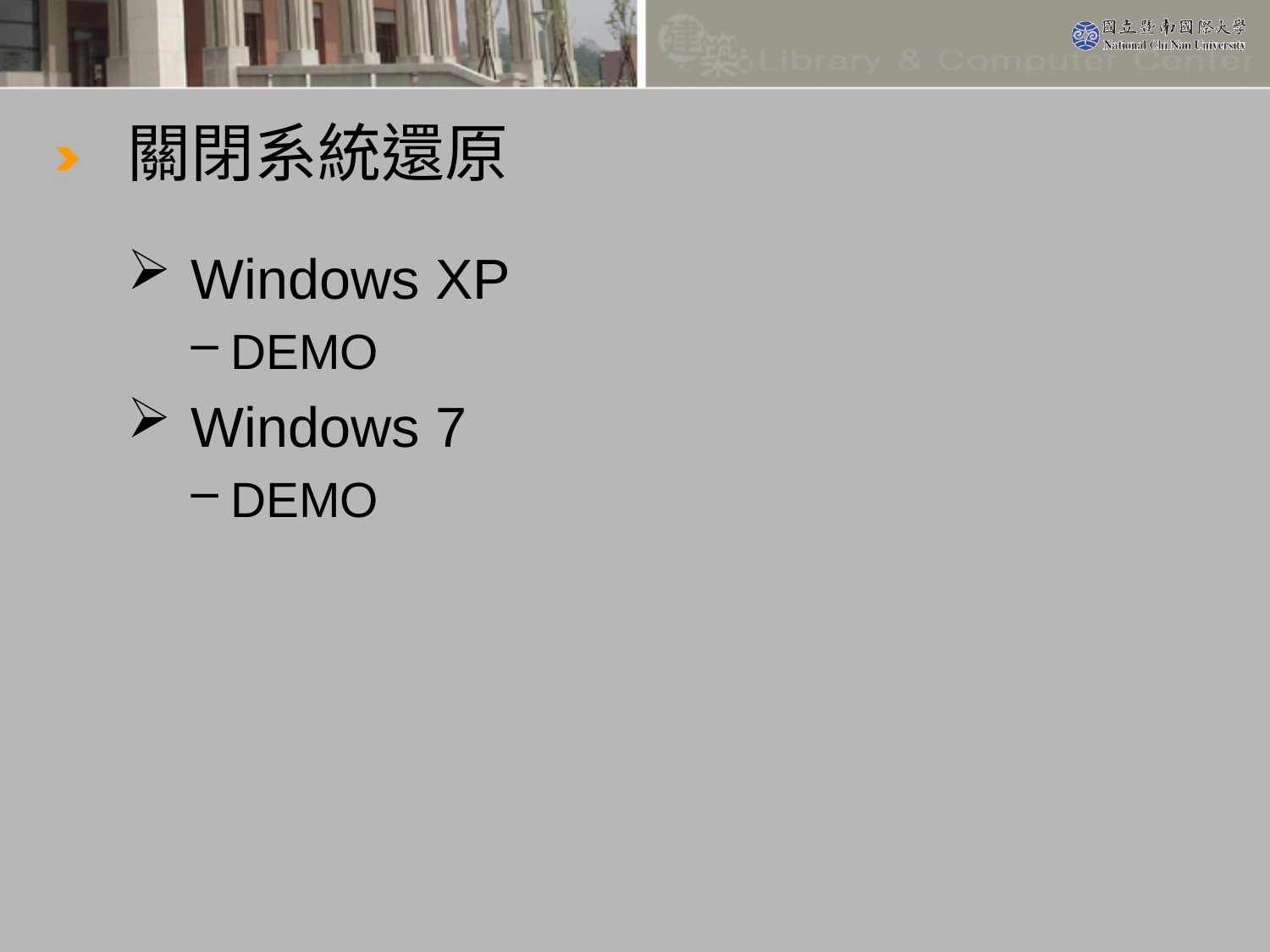

# 關閉系統還原
Windows XP
DEMO
Windows 7
DEMO